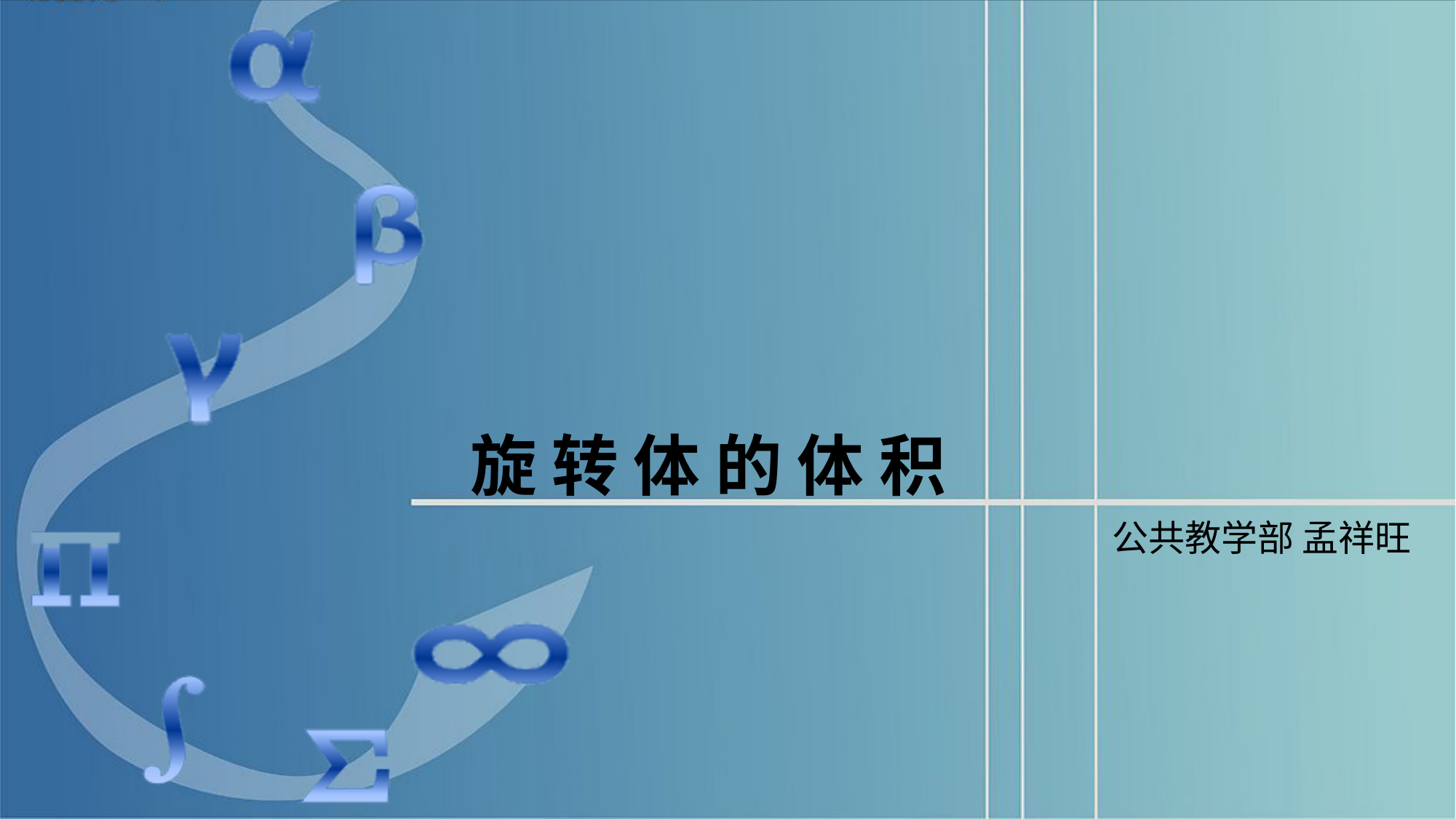

旋 转 体 的 体 积
公共教学部 孟祥旺